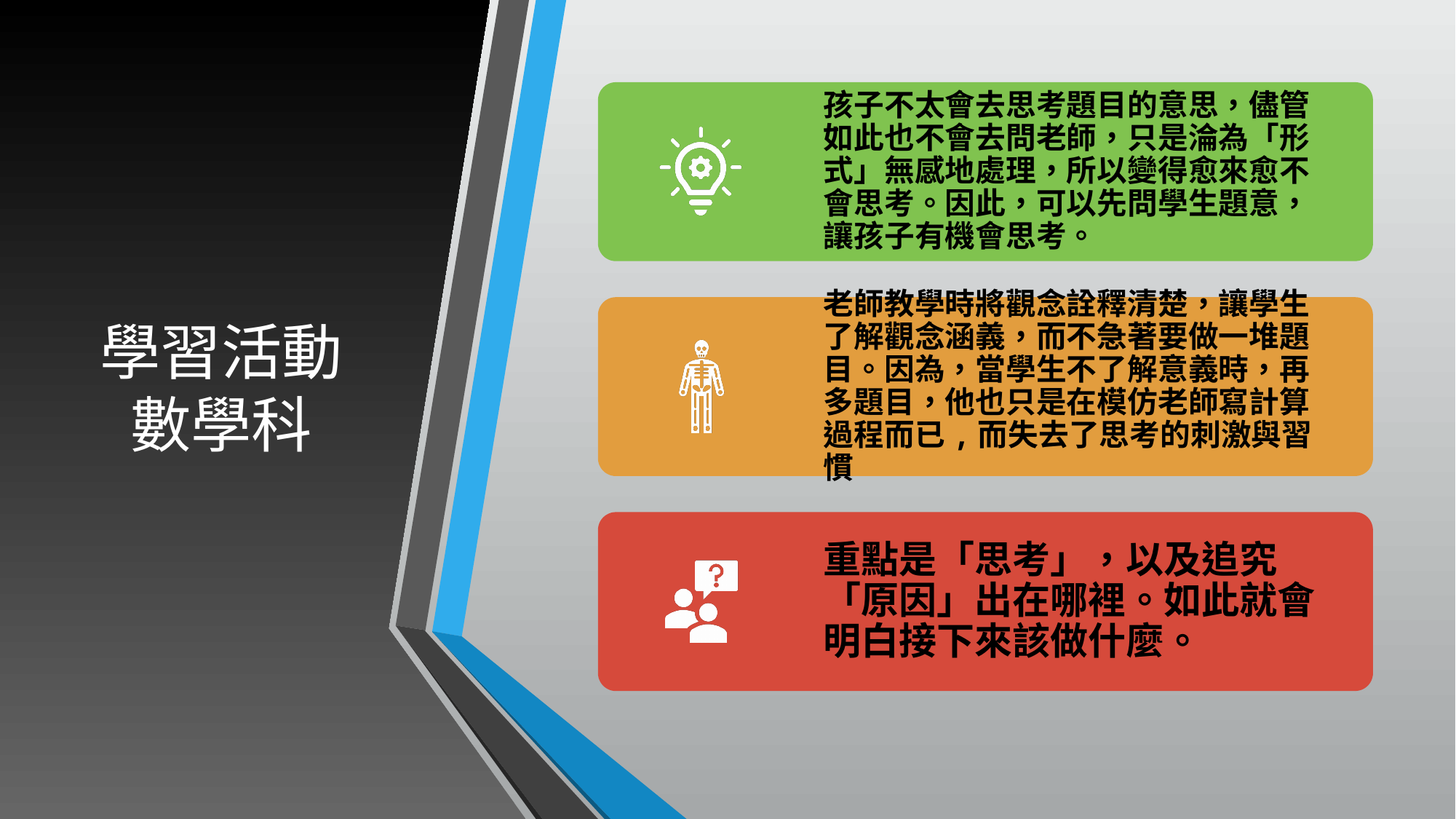

# 學習活動數學科
孩子不太會去思考題目的意思，儘管如此也不會去問老師，只是淪為「形式」無感地處理，所以變得愈來愈不會思考。因此，可以先問學生題意，讓孩子有機會思考。
老師教學時將觀念詮釋清楚，讓學生了解觀念涵義，而不急著要做一堆題目。因為，當學生不了解意義時，再多題目，他也只是在模仿老師寫計算過程而已,而失去了思考的刺激與習慣
重點是「思考」，以及追究「原因」出在哪裡。如此就會明白接下來該做什麼。